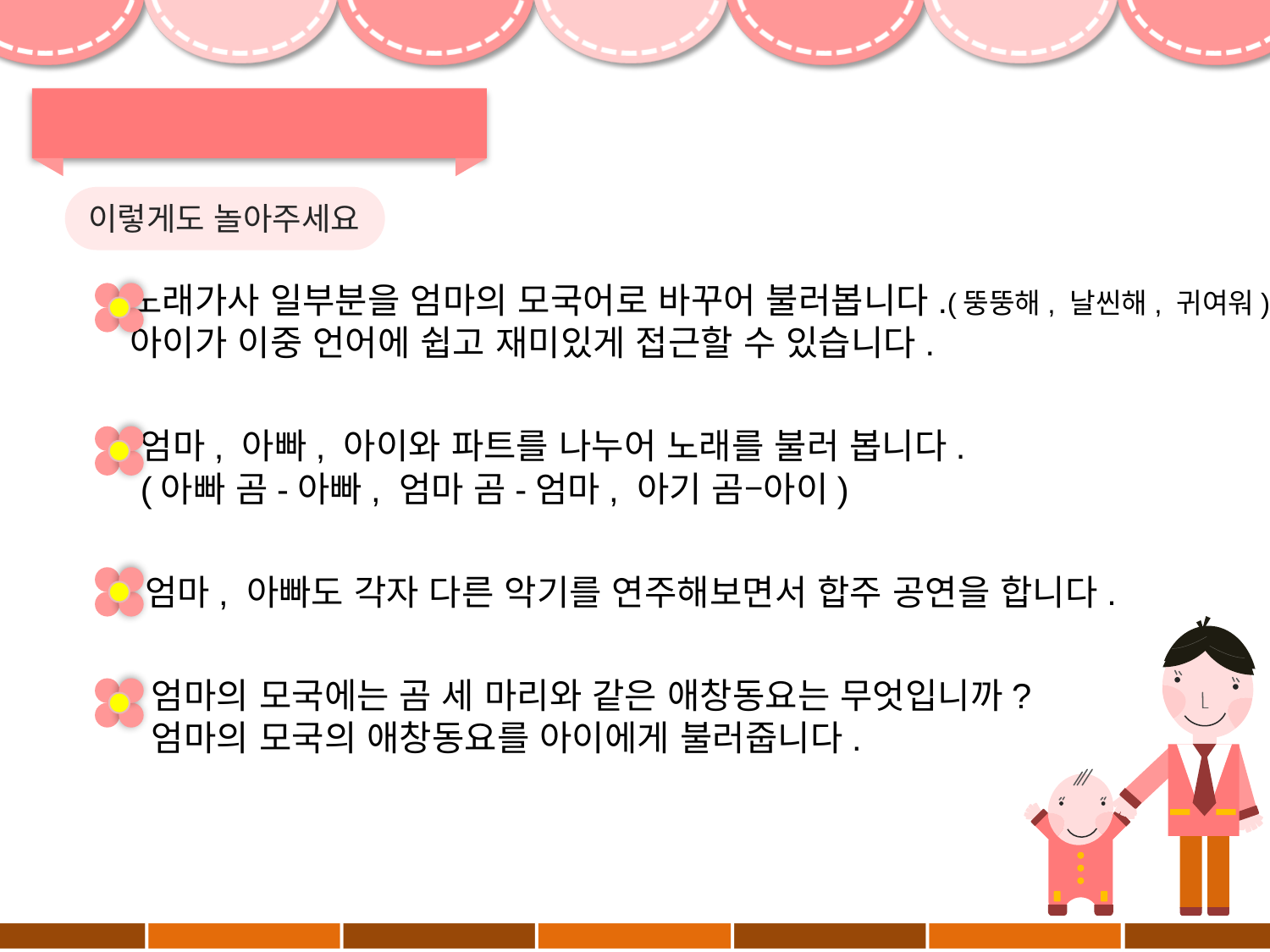

이렇게도 놀아주세요
노래가사 일부분을 엄마의 모국어로 바꾸어 불러봅니다.(뚱뚱해, 날씬해, 귀여워).
아이가 이중 언어에 쉽고 재미있게 접근할 수 있습니다.

엄마, 아빠, 아이와 파트를 나누어 노래를 불러 봅니다.
(아빠 곰-아빠, 엄마 곰-엄마, 아기 곰–아이)

엄마, 아빠도 각자 다른 악기를 연주해보면서 합주 공연을 합니다.

엄마의 모국에는 곰 세 마리와 같은 애창동요는 무엇입니까?
엄마의 모국의 애창동요를 아이에게 불러줍니다.